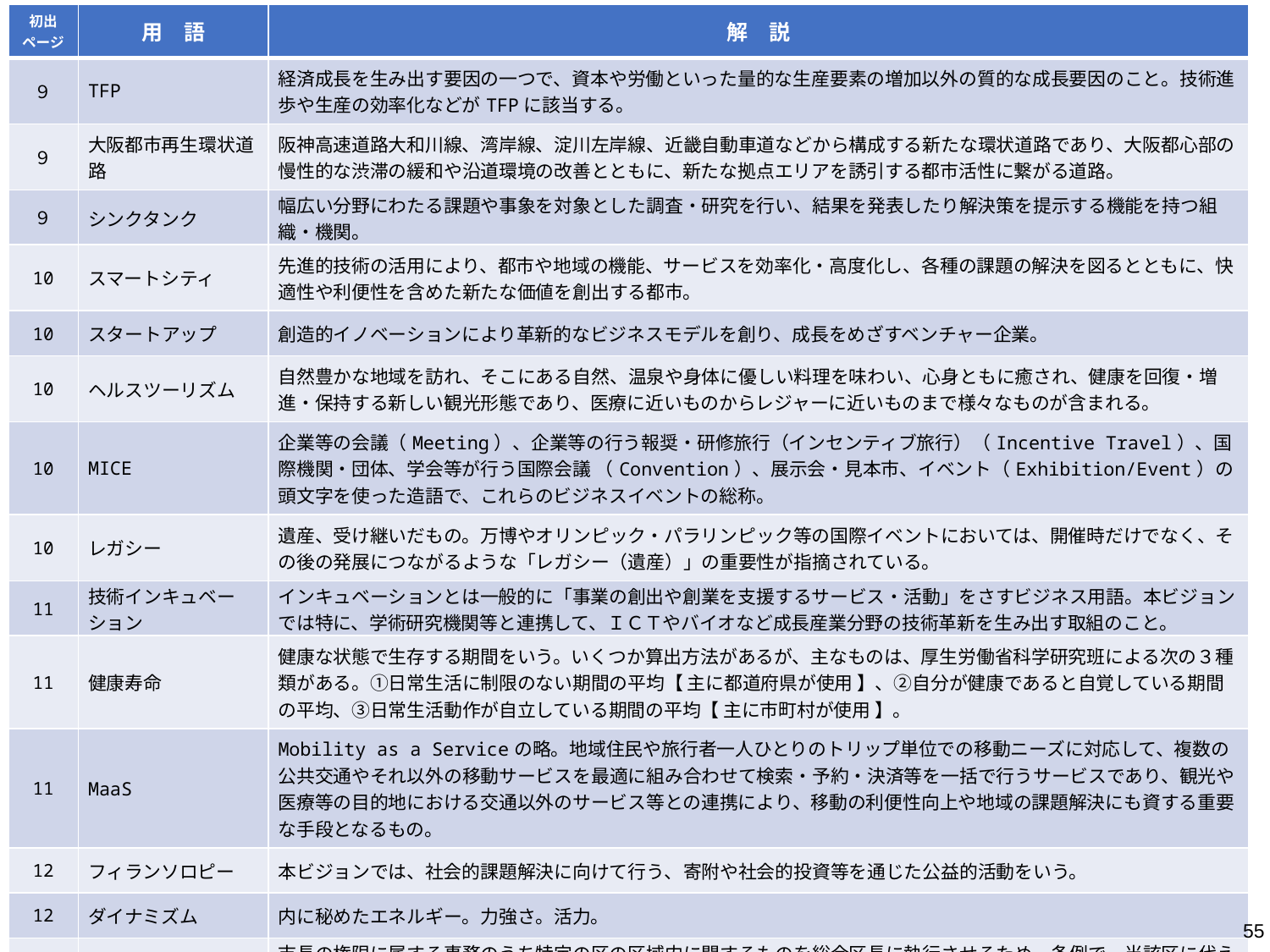

| 初出 ページ | 用　語 | 解　説 |
| --- | --- | --- |
| ９ | TFP | 経済成長を生み出す要因の一つで、資本や労働といった量的な生産要素の増加以外の質的な成長要因のこと。技術進歩や生産の効率化などがTFPに該当する。 |
| ９ | 大阪都市再生環状道路 | 阪神高速道路大和川線、湾岸線、淀川左岸線、近畿自動車道などから構成する新たな環状道路であり、大阪都心部の慢性的な渋滞の緩和や沿道環境の改善とともに、新たな拠点エリアを誘引する都市活性に繋がる道路。 |
| ９ | シンクタンク | 幅広い分野にわたる課題や事象を対象とした調査・研究を行い、結果を発表したり解決策を提示する機能を持つ組織・機関。 |
| 10 | スマートシティ | 先進的技術の活用により、都市や地域の機能、サービスを効率化・高度化し、各種の課題の解決を図るとともに、快適性や利便性を含めた新たな価値を創出する都市。 |
| 10 | スタートアップ | 創造的イノベーションにより革新的なビジネスモデルを創り、成長をめざすベンチャー企業。 |
| 10 | ヘルスツーリズム | 自然豊かな地域を訪れ、そこにある自然、温泉や身体に優しい料理を味わい、心身ともに癒され、健康を回復・増進・保持する新しい観光形態であり、医療に近いものからレジャーに近いものまで様々なものが含まれる。 |
| 10 | MICE | 企業等の会議（Meeting）、企業等の行う報奨・研修旅行（インセンティブ旅行）（Incentive Travel）、国際機関・団体、学会等が行う国際会議 （Convention）、展示会・見本市、イベント（Exhibition/Event）の頭文字を使った造語で、これらのビジネスイベントの総称。 |
| 10 | レガシー | 遺産、受け継いだもの。万博やオリンピック・パラリンピック等の国際イベントにおいては、開催時だけでなく、その後の発展につながるような「レガシー（遺産）」の重要性が指摘されている。 |
| 11 | 技術インキュベーション | インキュベーションとは一般的に「事業の創出や創業を支援するサービス・活動」をさすビジネス用語。本ビジョンでは特に、学術研究機関等と連携して、ＩＣＴやバイオなど成長産業分野の技術革新を生み出す取組のこと。 |
| 11 | 健康寿命 | 健康な状態で生存する期間をいう。いくつか算出方法があるが、主なものは、厚生労働省科学研究班による次の３種類がある。①日常生活に制限のない期間の平均【 主に都道府県が使用 】、②自分が健康であると自覚している期間の平均、③日常生活動作が自立している期間の平均【 主に市町村が使用 】。 |
| 11 | MaaS | Mobility as a Serviceの略。地域住民や旅行者一人ひとりのトリップ単位での移動ニーズに対応して、複数の公共交通やそれ以外の移動サービスを最適に組み合わせて検索・予約・決済等を一括で行うサービスであり、観光や医療等の目的地における交通以外のサービス等との連携により、移動の利便性向上や地域の課題解決にも資する重要な手段となるもの。 |
| 12 | フィランソロピー | 本ビジョンでは、社会的課題解決に向けて行う、寄附や社会的投資等を通じた公益的活動をいう。 |
| 12 | ダイナミズム | 内に秘めたエネルギー。力強さ。活力。 |
| 16 | 総合区 | 市長の権限に属する事務のうち特定の区の区域内に関するものを総合区長に執行させるため、条例で、当該区に代えて総合区を設けることができる地方自治法で定められている制度。 |
| 16 | PFI | Private Finance Initiativeの略。設計・建設・維持管理等を一括して民間に委託し、資金調達も民間に任せることにより効率的なサービスを提供する手法。 |
55